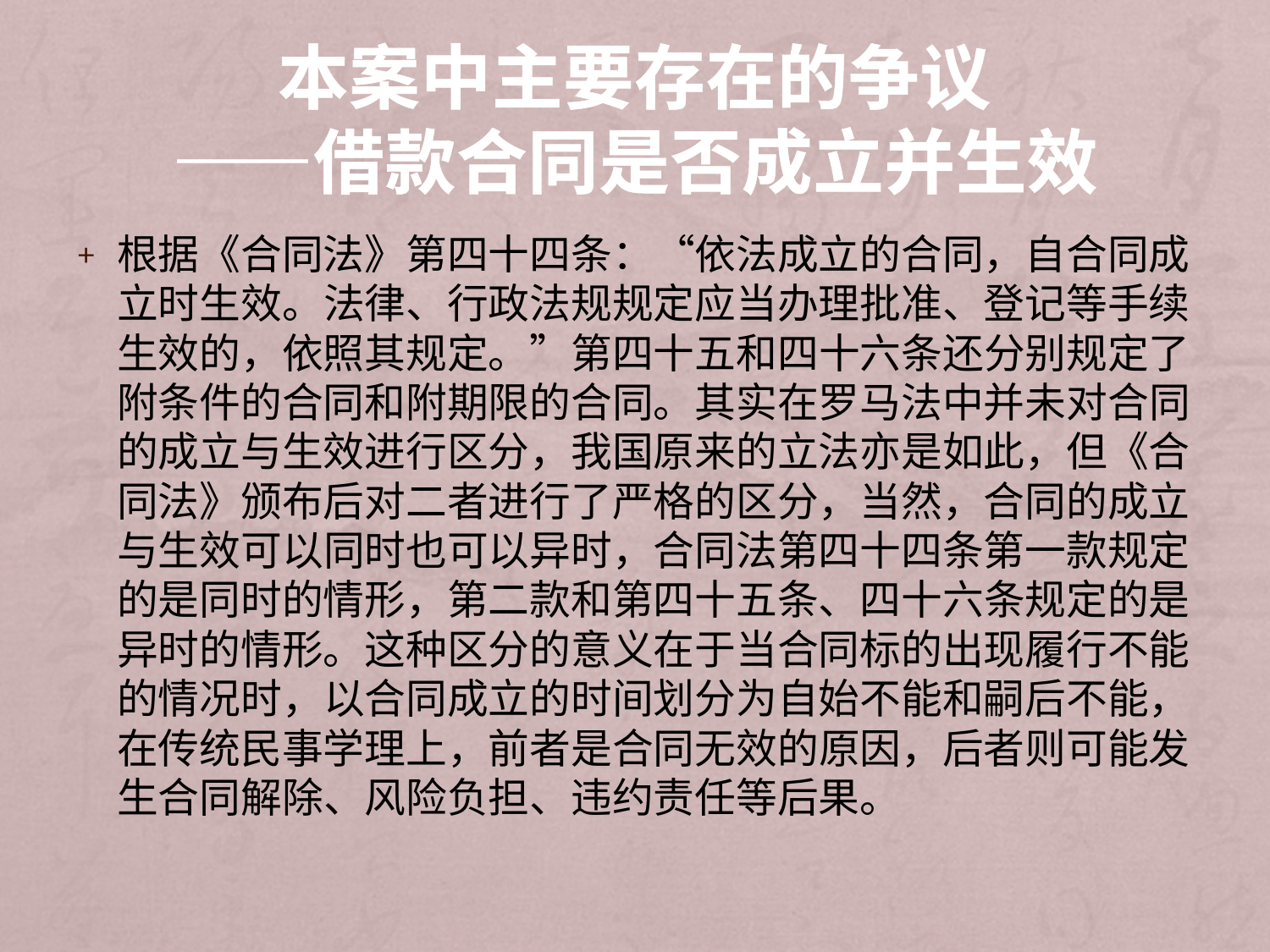

# 本案中主要存在的争议 ——借款合同是否成立并生效
根据《合同法》第四十四条：“依法成立的合同，自合同成立时生效。法律、行政法规规定应当办理批准、登记等手续生效的，依照其规定。”第四十五和四十六条还分别规定了附条件的合同和附期限的合同。其实在罗马法中并未对合同的成立与生效进行区分，我国原来的立法亦是如此，但《合同法》颁布后对二者进行了严格的区分，当然，合同的成立与生效可以同时也可以异时，合同法第四十四条第一款规定的是同时的情形，第二款和第四十五条、四十六条规定的是异时的情形。这种区分的意义在于当合同标的出现履行不能的情况时，以合同成立的时间划分为自始不能和嗣后不能，在传统民事学理上，前者是合同无效的原因，后者则可能发生合同解除、风险负担、违约责任等后果。